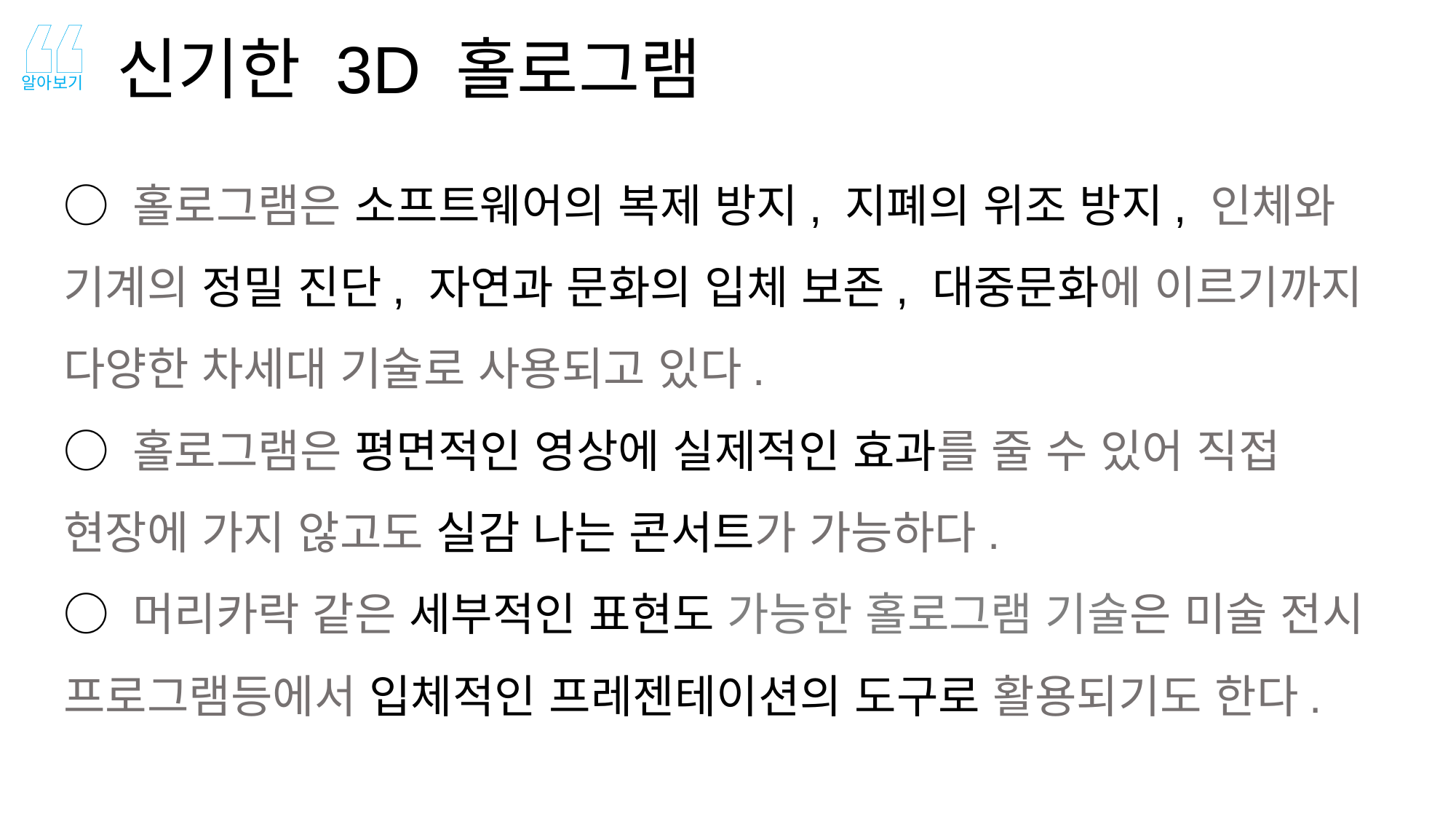

“
 신기한 3D 홀로그램
알아보기
○ 홀로그램은 소프트웨어의 복제 방지, 지폐의 위조 방지, 인체와 기계의 정밀 진단, 자연과 문화의 입체 보존, 대중문화에 이르기까지 다양한 차세대 기술로 사용되고 있다.
○ 홀로그램은 평면적인 영상에 실제적인 효과를 줄 수 있어 직접 현장에 가지 않고도 실감 나는 콘서트가 가능하다.
○ 머리카락 같은 세부적인 표현도 가능한 홀로그램 기술은 미술 전시 프로그램등에서 입체적인 프레젠테이션의 도구로 활용되기도 한다.